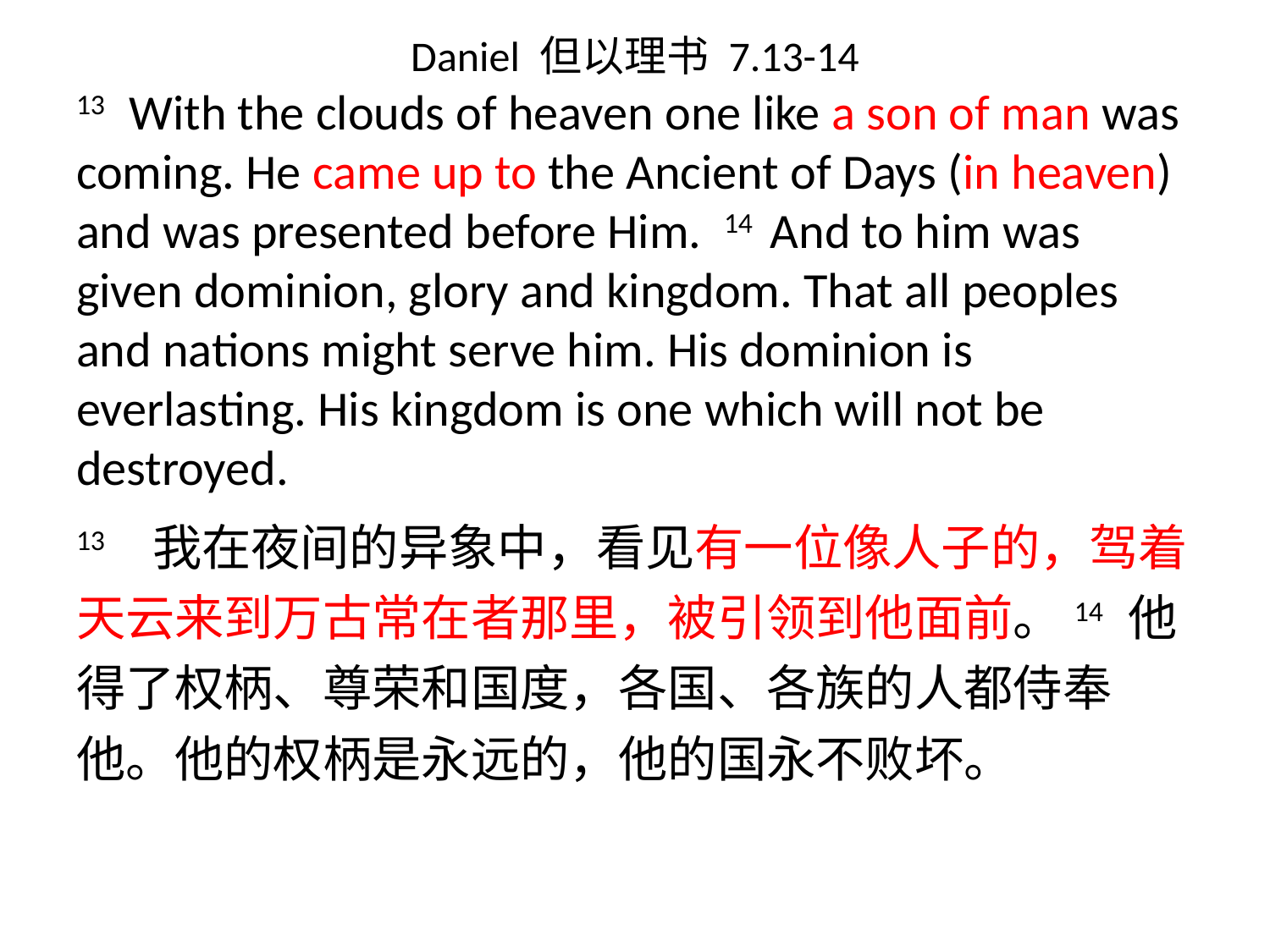

# Daniel 但以理书 7.13-14
13   With the clouds of heaven one like a son of man was coming. He came up to the Ancient of Days (in heaven) and was presented before Him.  14  And to him was given dominion, glory and kingdom. That all peoples and nations might serve him. His dominion is everlasting. His kingdom is one which will not be destroyed.
13    我在夜间的异象中，看见有一位像人子的，驾着天云来到万古常在者那里，被引领到他面前。14  他得了权柄、尊荣和国度，各国、各族的人都侍奉他。他的权柄是永远的，他的国永不败坏。